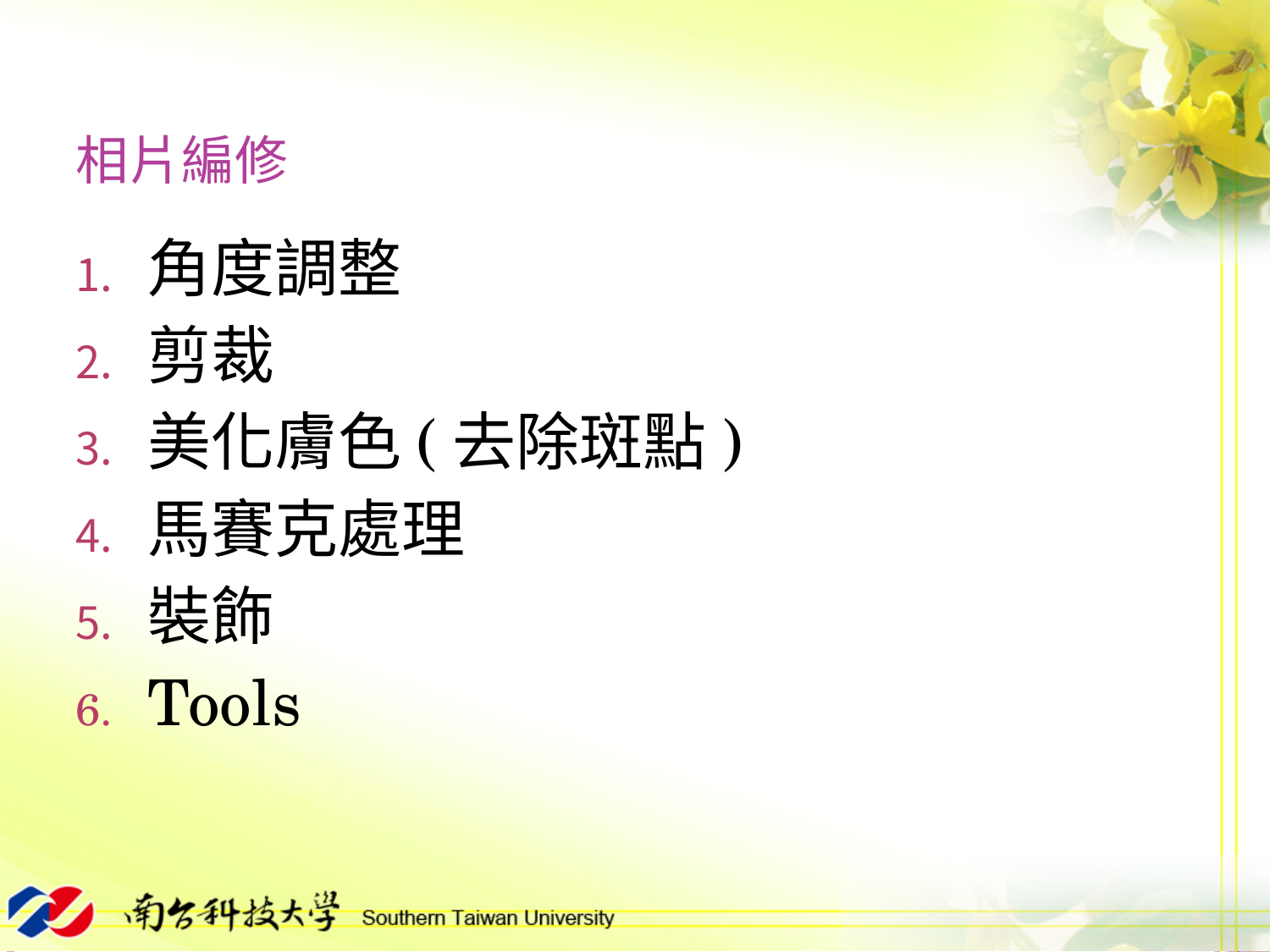

# 相片編修
角度調整
剪裁
美化膚色(去除斑點)
馬賽克處理
裝飾
Tools